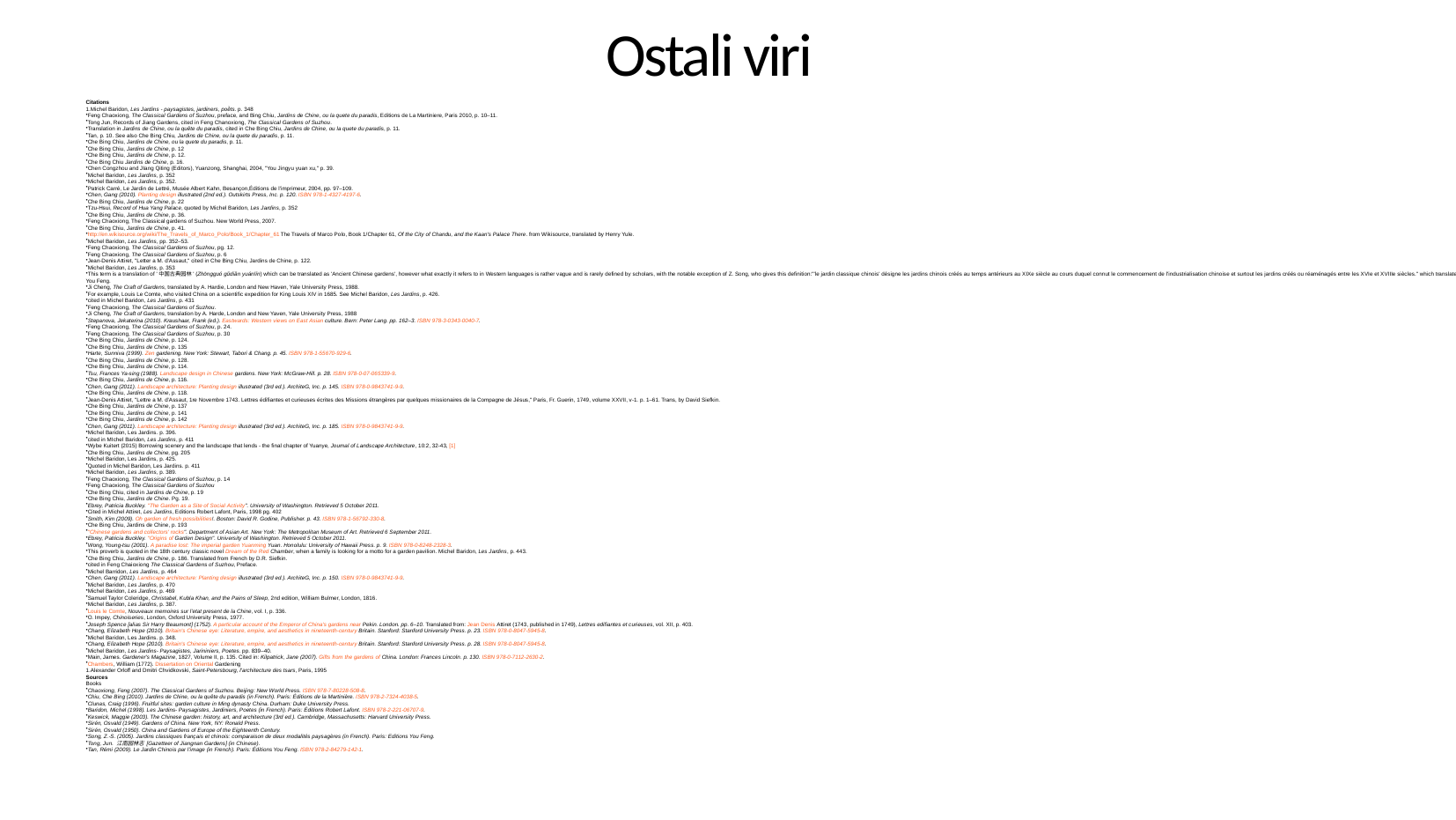

# Ostali viri
Citations
Michel Baridon, Les Jardins - paysagistes, jardiners, poḕts. p. 348
Feng Chaoxiong, The Classical Gardens of Suzhou, preface, and Bing Chiu, Jardins de Chine, ou la quete du paradis, Editions de La Martiniere, Paris 2010, p. 10–11.
Tong Jun, Records of Jiang Gardens, cited in Feng Chanoxiong, The Classical Gardens of Suzhou.
Translation in Jardins de Chine, ou la quête du paradis, cited in Che Bing Chiu, Jardins de Chine, ou la quete du paradis, p. 11.
Tan, p. 10. See also Che Bing Chiu, Jardins de Chine, ou la quete du paradis, p. 11.
Che Bing Chiu, Jardins de Chine, ou la quete du paradis, p. 11.
Che Bing Chiu, Jardins de Chine, p. 12
Che Bing Chiu, Jardins de Chine, p. 12.
Che Bing Chiu Jardins de Chine, p. 16.
Chen Congzhou and JIang Qiting (Editors), Yuanzong, Shanghai, 2004, "You Jingyu yuan xu," p. 39.
Michel Baridon, Les Jardins, p. 352
Michel Baridon, Les Jardins, p. 352.
Patrick Carré, Le Jardin de Lettré, Musée Albert Kahn, Besançon,Éditions de l'imprimeur, 2004, pp. 97–109.
Chen, Gang (2010). Planting design illustrated (2nd ed.). Outskirts Press, Inc. p. 120. ISBN 978-1-4327-4197-6.
Che Bing Chiu, Jardins de Chine, p. 22
Tzu-Hsui, Record of Hua Yang Palace, quoted by Michel Baridon, Les Jardins, p. 352
Che Bing Chiu, Jardins de Chine, p. 36.
Feng Chaoxiong, The Classical gardens of Suzhou. New World Press, 2007.
Che Bing Chiu, Jardins de Chine, p. 41.
http://en.wikisource.org/wiki/The_Travels_of_Marco_Polo/Book_1/Chapter_61 The Travels of Marco Polo, Book 1/Chapter 61, Of the City of Chandu, and the Kaan's Palace There. from Wikisource, translated by Henry Yule.
Michel Baridon, Les Jardins, pp. 352–53.
Feng Chaoxiong, The Classical Gardens of Suzhou, pg. 12.
Feng Chaoxiong, The Classical Gardens of Suzhou, p. 6
Jean-Denis Attiret, "Letter a M. d'Assaut," cited in Che Bing Chiu, Jardins de Chine, p. 122.
Michel Baridon, Les Jardins, p. 353
This term is a translation of '中国古典园林' (Zhōngguó gǔdiǎn yuánlín) which can be translated as 'Ancient Chinese gardens', however what exactly it refers to in Western languages is rather vague and is rarely defined by scholars, with the notable exception of Z. Song, who gives this definition:"'le jardin classique chinois' désigne les jardins chinois créés au temps antérieurs au XIXe siècle au cours duquel connut le commencement de l'industrialisation chinoise et surtout les jardins créés ou réaménagés entre les XVIe et XVIIIe siècles." which translates as 'classical gardens in China were created before the nineteenth century [...] and especially gardens from the sixteenth-eighteenth centuries' p. 1, Song, Z.-S. (2005). Jardins classiques français et chinois: comparaison de deux modalités paysagères. Paris: Ed. You Feng.
Ji Cheng, The Craft of Gardens, translated by A. Hardie, London and New Haven, Yale University Press, 1988.
For example, Louis Le Comte, who visited China on a scientific expedition for King Louis XIV in 1685. See Michel Baridon, Les Jardins, p. 426.
cited in Michel Baridon, Les Jardins, p. 431
Feng Chaoxiong, The Classical Gardens of Suzhou.
Ji Cheng, The Craft of Gardens, translation by A. Harde, London and New Yaven, Yale University Press, 1988
Stepanova, Jekaterina (2010). Kraushaar, Frank (ed.). Eastwards: Western views on East Asian culture. Bern: Peter Lang. pp. 162–3. ISBN 978-3-0343-0040-7.
Feng Chaoxiong, The Classical Gardens of Suzhou, p. 24.
Feng Chaoxiong, The Classical Gardens of Suzhou, p. 30
Che Bing Chiu, Jardins de Chine, p. 124.
Che Bing Chiu, Jardins de Chine, p. 135
Harte, Sunniva (1999). Zen gardening. New York: Stewart, Tabori & Chang. p. 45. ISBN 978-1-55670-929-6.
Che Bing Chiu, Jardins de Chine, p. 128.
Che Bing Chiu, Jardins de Chine, p. 114.
Tsu, Frances Ya-sing (1988). Landscape design in Chinese gardens. New York: McGraw-Hill. p. 28. ISBN 978-0-07-065339-9.
Che Bing Chiu, Jardins de Chine, p. 116.
Chen, Gang (2011). Landscape architecture: Planting design illustrated (3rd ed.). ArchiteG, Inc. p. 145. ISBN 978-0-9843741-9-9.
Che Bing Chiu, Jardins de Chine, p. 118.
Jean-Denis Attiret, "Lettre a M. d'Assaut, 1re Novembre 1743. Lettres édifiantes et curieuses écrites des Missions étrangères par quelques missionaires de la Compagne de Jésus," Paris, Fr. Guerin, 1749, volume XXVII, v-1. p. 1–61. Trans, by David Siefkin.
Che Bing Chiu, Jardins de Chine, p. 137
Che Bing Chiu, Jardins de Chine, p. 141
Che Bing Chiu, Jardins de Chine, p. 142
Chen, Gang (2011). Landscape architecture: Planting design illustrated (3rd ed.). ArchiteG, Inc. p. 185. ISBN 978-0-9843741-9-9.
Michel Baridon, Les Jardins. p. 396.
cited in MIchel Baridon, Les Jardins, p. 411
Wybe Kuitert (2015) Borrowing scenery and the landscape that lends - the final chapter of Yuanye, Journal of Landscape Architecture, 10:2, 32-43, [1]
Che Bing Chiu, Jardins de Chine, pg. 205
Michel Baridon, Les Jardins, p. 425.
Quoted in Michel Baridon, Les Jardins. p. 411
Michel Baridon, Les Jardins, p. 389.
Feng Chaoxiong, The Classical Gardens of Suzhou, p. 14
Feng Chaoxiong, The Classical Gardens of Suzhou
Che Bing Chiu, cited in Jardins de Chine, p. 19
Che Bing Chiu, Jardins de Chine. Pg. 19.
Ebrey, Patricia Buckley. "The Garden as a Site of Social Activity". University of Washington. Retrieved 5 October 2011.
Cited in Michel Attiret, Les Jardins, Editions Robert Lafont, Paris, 1998 pg. 402
Smith, Kim (2009). Oh garden of fresh possibilities!. Boston: David R. Godine, Publisher. p. 43. ISBN 978-1-56792-330-8.
Che Bing Chiu, Jardins de Chine, p. 193
"Chinese gardens and collectors' rocks". Department of Asian Art. New York: The Metropolitan Museum of Art. Retrieved 6 September 2011.
Ebrey, Patricia Buckley. "Origins of Garden Design". University of Washington. Retrieved 5 October 2011.
Wong, Young-tsu (2001). A paradise lost: The imperial garden Yuanming Yuan. Honolulu: University of Hawaii Press. p. 9. ISBN 978-0-8248-2328-3.
This proverb is quoted in the 18th century classic novel Dream of the Red Chamber, when a family is looking for a motto for a garden pavilion. Michel Baridon, Les Jardins, p. 443.
Che Bing Chiu, Jardins de Chine, p. 186. Translated from French by D.R. Siefkin.
cited in Feng Chaioxiong The Classical Gardens of Suzhou, Preface.
Michel Barridon, Les Jardins, p. 464
Chen, Gang (2011). Landscape architecture: Planting design illustrated (3rd ed.). ArchiteG, Inc. p. 150. ISBN 978-0-9843741-9-9.
Michel Baridon, Les Jardins, p. 470
Michel Baridon, Les Jardins, p. 469
Samuel Taylor Coleridge, Christabel, Kubla Khan, and the Pains of Sleep, 2nd edition, William Bulmer, London, 1816.
Michel Baridon, Les Jardins, p. 387.
Louis le Comte, Nouveaux memoires sur l'etat present de la Chine, vol. I, p. 336.
O. Impey, Chinoiseries, London, Oxford University Press, 1977.
Joseph Spence [alias Sir Harry Beaumont] (1752). A particular account of the Emperor of China's gardens near Pekin. London. pp. 6–10. Translated from: Jean Denis Attiret (1743, published in 1749), Lettres edifiantes et curieuses, vol. XII, p. 403.
Chang, Elizabeth Hope (2010). Britain's Chinese eye: Literature, empire, and aesthetics in nineteenth-century Britain. Stanford: Stanford University Press. p. 23. ISBN 978-0-8047-5945-8.
Michel Baridon, Les Jardins. p. 348.
Chang, Elizabeth Hope (2010). Britain's Chinese eye: Literature, empire, and aesthetics in nineteenth-century Britain. Stanford: Stanford University Press. p. 28. ISBN 978-0-8047-5945-8.
Michel Baridon, Les Jardins- Paysagistes, Jarininiers, Poetes. pp. 839–40.
Main, James. Gardener's Magazine, 1827, Volume II, p. 135. Cited in: Kilpatrick, Jane (2007). Gifts from the gardens of China. London: Frances Lincoln. p. 130. ISBN 978-0-7112-2630-2.
Chambers, William (1772). Dissertation on Oriental Gardening
Alexander Orloff and Dmitri Chvidkovski, Saint-Petersbourg, l'architecture des tsars, Paris, 1995
Sources
Books
Chaoxiong, Feng (2007). The Classical Gardens of Suzhou. Beijing: New World Press. ISBN 978-7-80228-508-8.
Chiu, Che Bing (2010). Jardins de Chine, ou la quête du paradis (in French). Paris: Éditions de la Martinière. ISBN 978-2-7324-4038-5.
Clunas, Craig (1996). Fruitful sites: garden culture in Ming dynasty China. Durham: Duke University Press.
Baridon, Michel (1998). Les Jardins- Paysagistes, Jardiniers, Poetes (in French). Paris: Éditions Robert Lafont. ISBN 978-2-221-06707-9.
Keswick, Maggie (2003). The Chinese garden: history, art, and architecture (3rd ed.). Cambridge, Massachusetts: Harvard University Press.
Sirén, Osvald (1949). Gardens of China. New York, NY: Ronald Press.
Sirén, Osvald (1950). China and Gardens of Europe of the Eighteenth Century.
Song, Z.-S. (2005). Jardins classiques français et chinois: comparaison de deux modalités paysagères (in French). Paris: Editions You Feng.
Tong, Jun. 江南园林志 [Gazetteer of Jiangnan Gardens] (in Chinese).
Tan, Rémi (2009). Le Jardin Chinois par l'image (in French). Paris: Éditions You Feng. ISBN 978-2-84279-142-1.